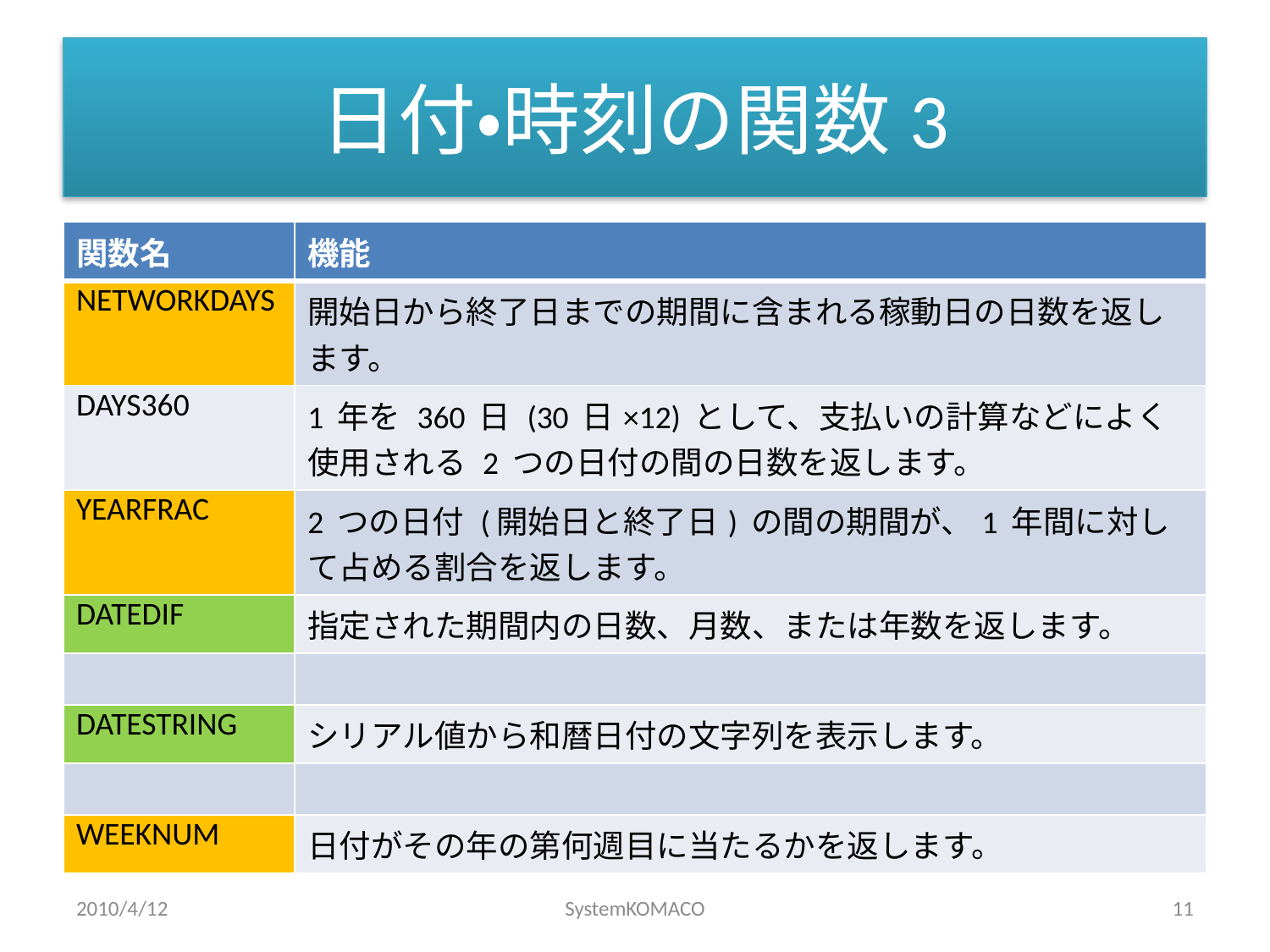

# 日付・時刻の関数3
| 関数名 | 機能 |
| --- | --- |
| NETWORKDAYS | 開始日から終了日までの期間に含まれる稼動日の日数を返します。 |
| DAYS360 | 1 年を 360 日 (30 日×12) として、支払いの計算などによく使用される 2 つの日付の間の日数を返します。 |
| YEARFRAC | 2 つの日付 (開始日と終了日) の間の期間が、1 年間に対して占める割合を返します。 |
| DATEDIF | 指定された期間内の日数、月数、または年数を返します。 |
|  |  |
| DATESTRING | シリアル値から和暦日付の文字列を表示します。 |
|  |  |
| WEEKNUM | 日付がその年の第何週目に当たるかを返します。 |
2010/4/12
SystemKOMACO
11